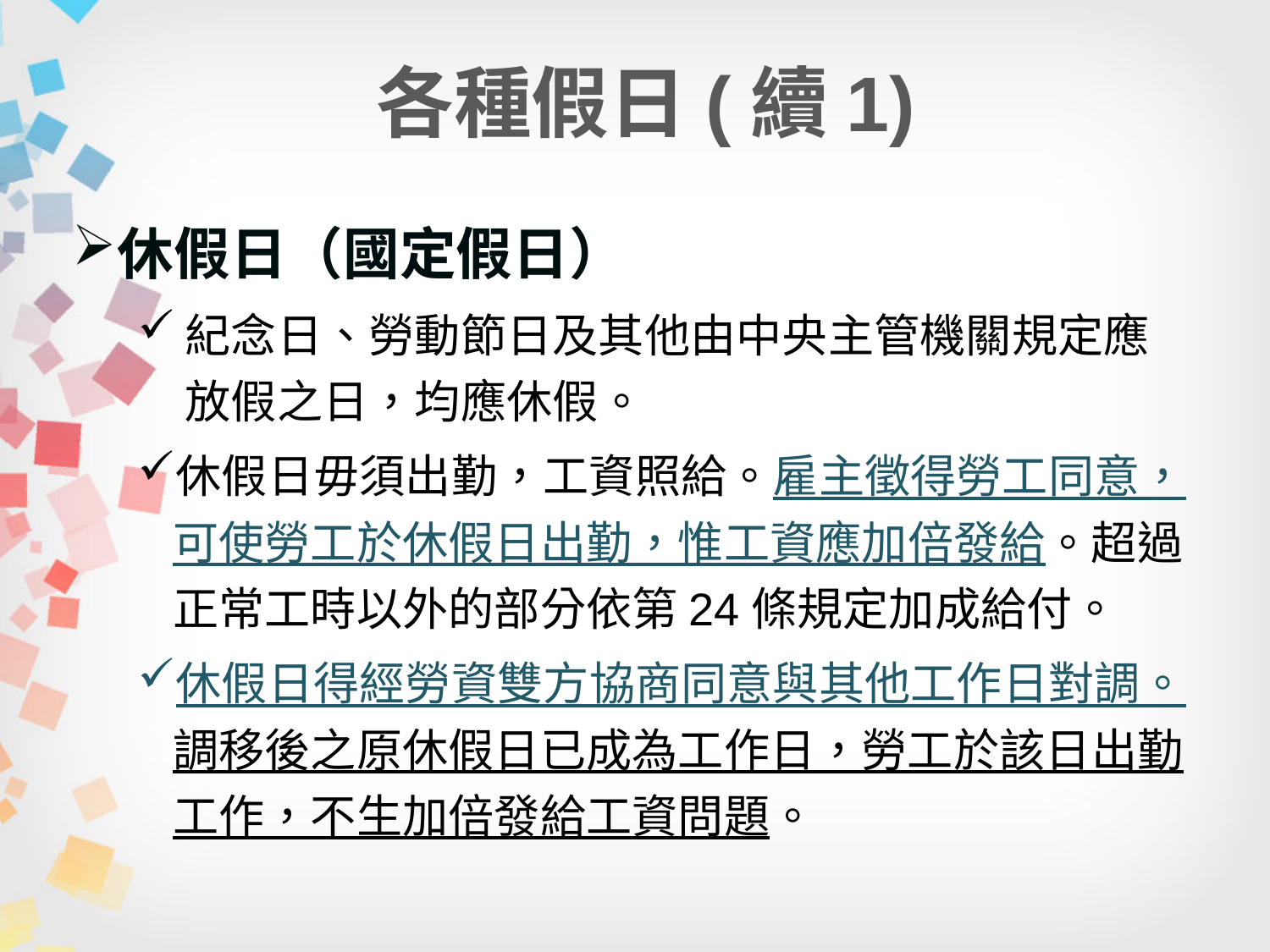

# 各種假日(續1)
休假日（國定假日）
紀念日、勞動節日及其他由中央主管機關規定應放假之日，均應休假。
休假日毋須出勤，工資照給。雇主徵得勞工同意，可使勞工於休假日出勤，惟工資應加倍發給。超過正常工時以外的部分依第24條規定加成給付。
休假日得經勞資雙方協商同意與其他工作日對調。調移後之原休假日已成為工作日，勞工於該日出勤工作，不生加倍發給工資問題。